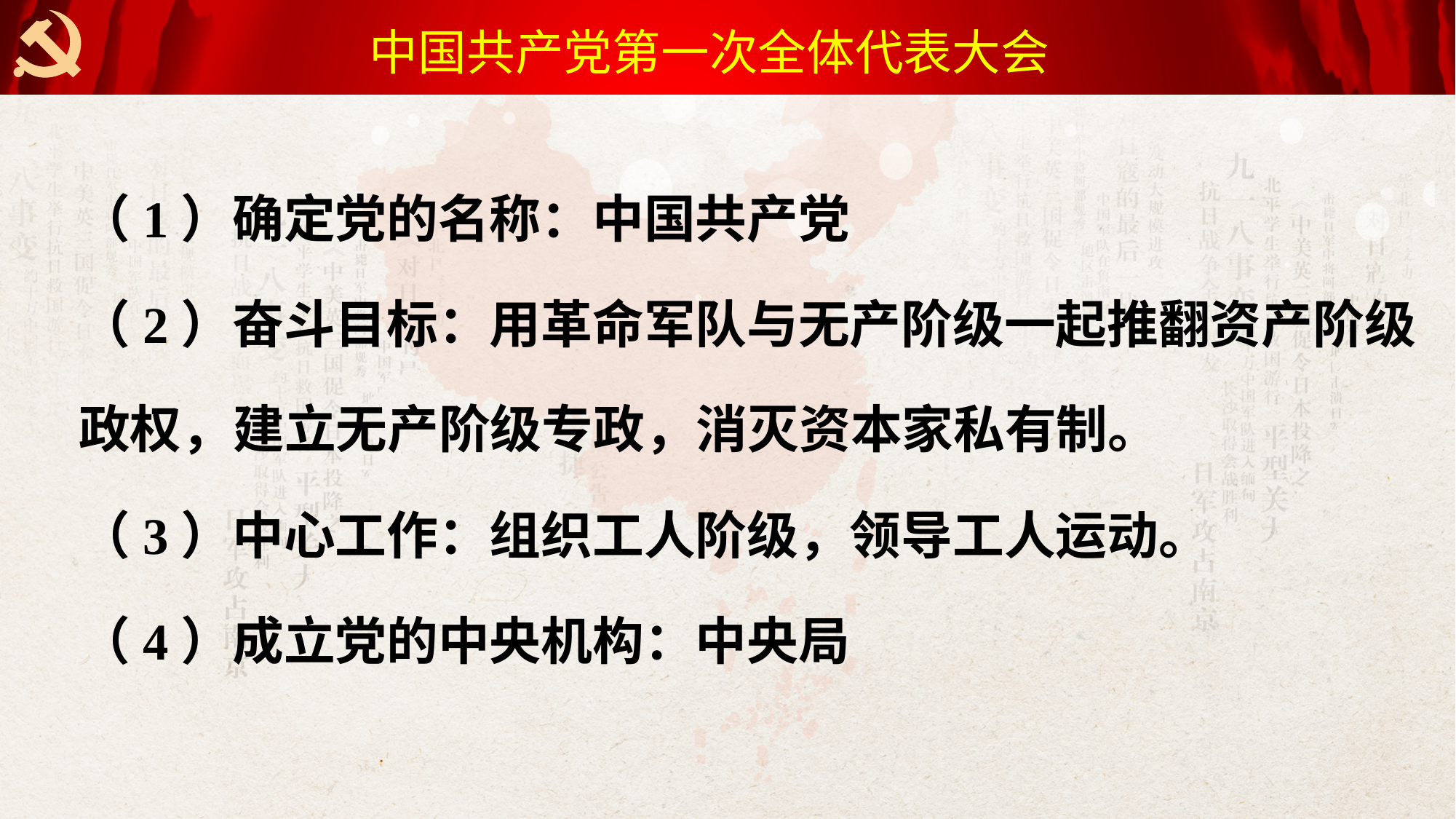

中国共产党第一次全体代表大会
（1）确定党的名称：中国共产党
（2）奋斗目标：用革命军队与无产阶级一起推翻资产阶级政权，建立无产阶级专政，消灭资本家私有制。
（3）中心工作：组织工人阶级，领导工人运动。
（4）成立党的中央机构：中央局